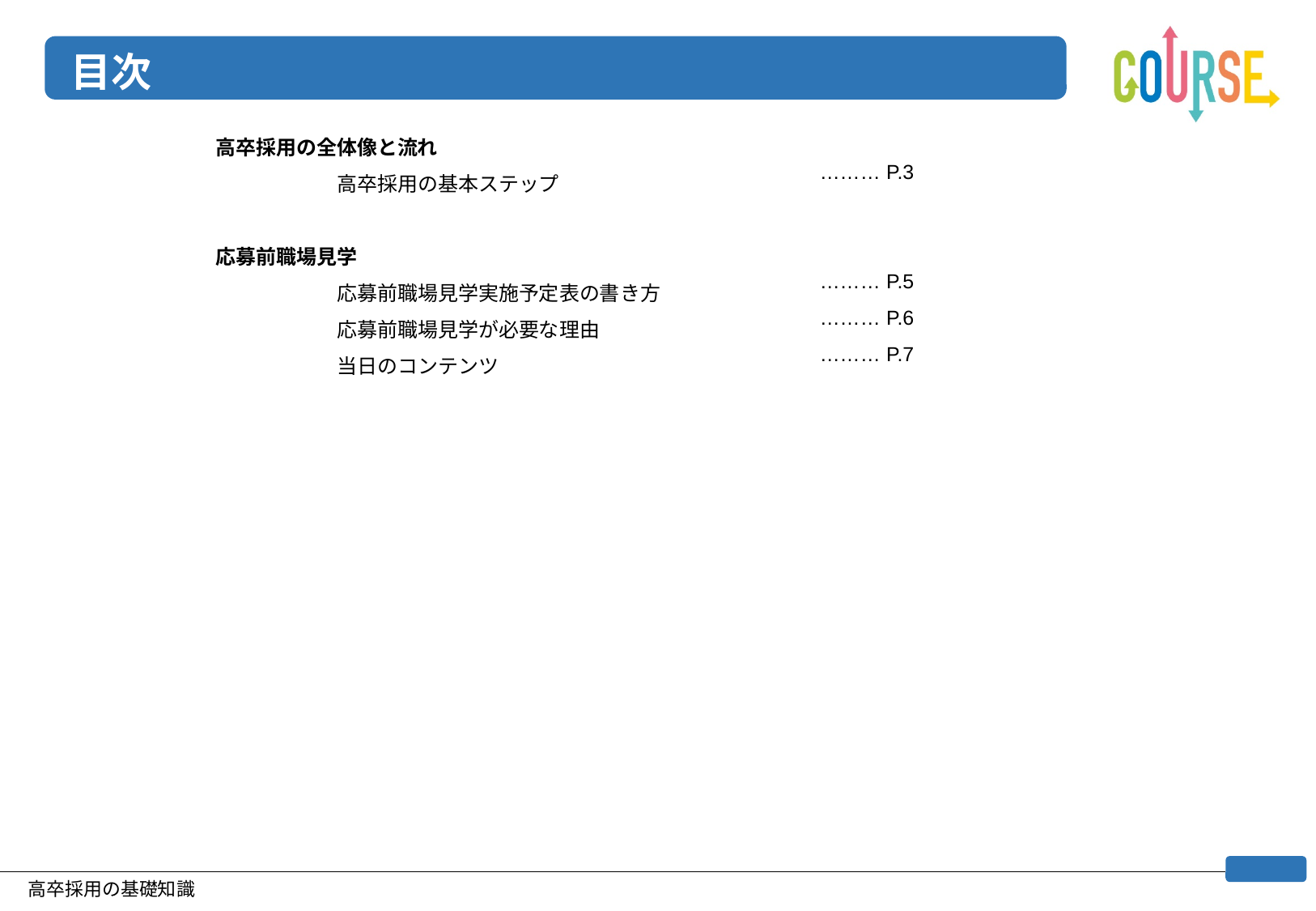

# 目次
高卒採用の全体像と流れ
	高卒採用の基本ステップ

応募前職場見学
	応募前職場見学実施予定表の書き方
	応募前職場見学が必要な理由
	当日のコンテンツ

……… P.3

……… P.5
……… P.6
……… P.7

2
高卒採用の基礎知識